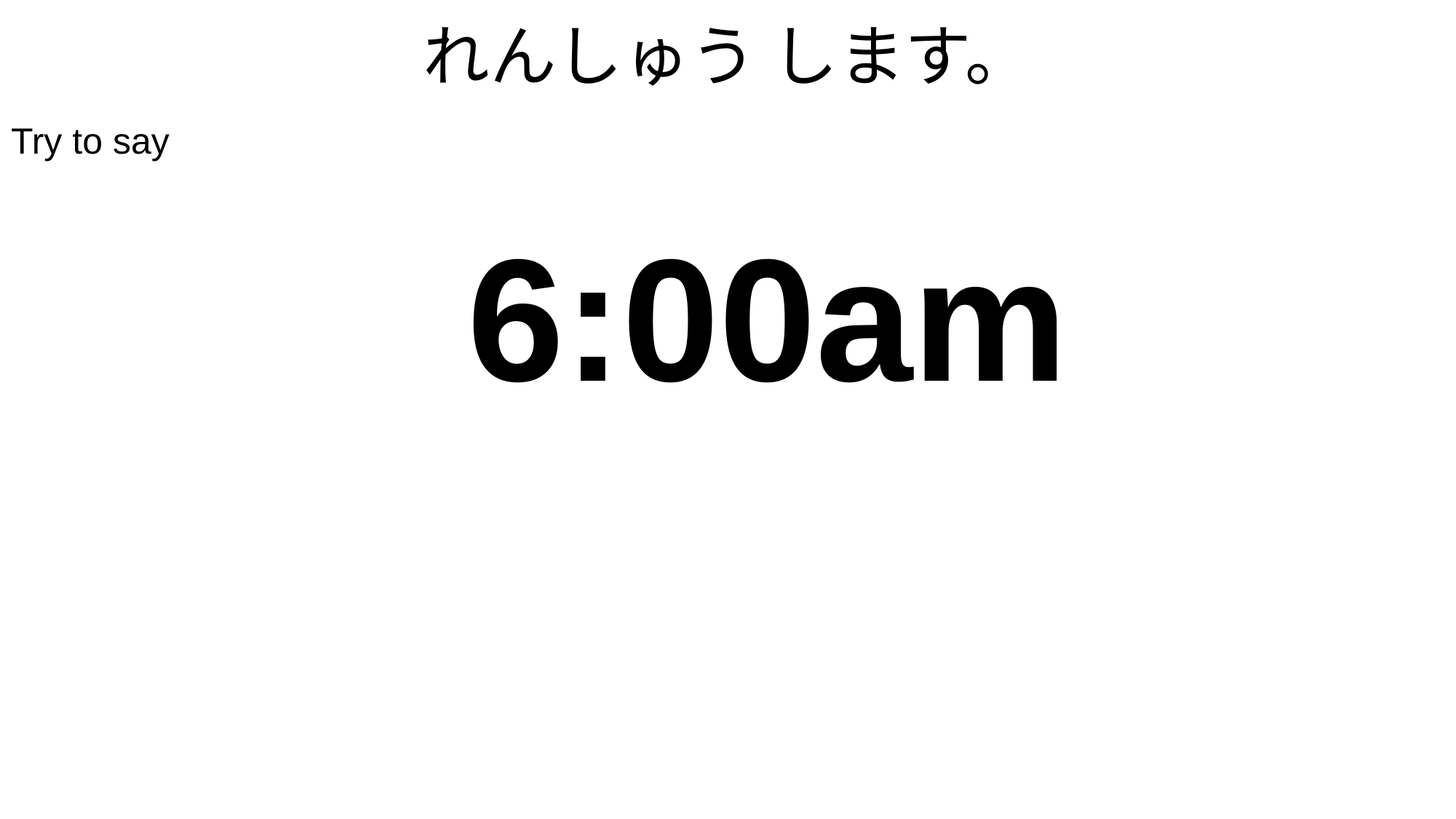

# れんしゅう します。
Try to say
| 6:00am |
| --- |
| ごぜん　ろくじ |